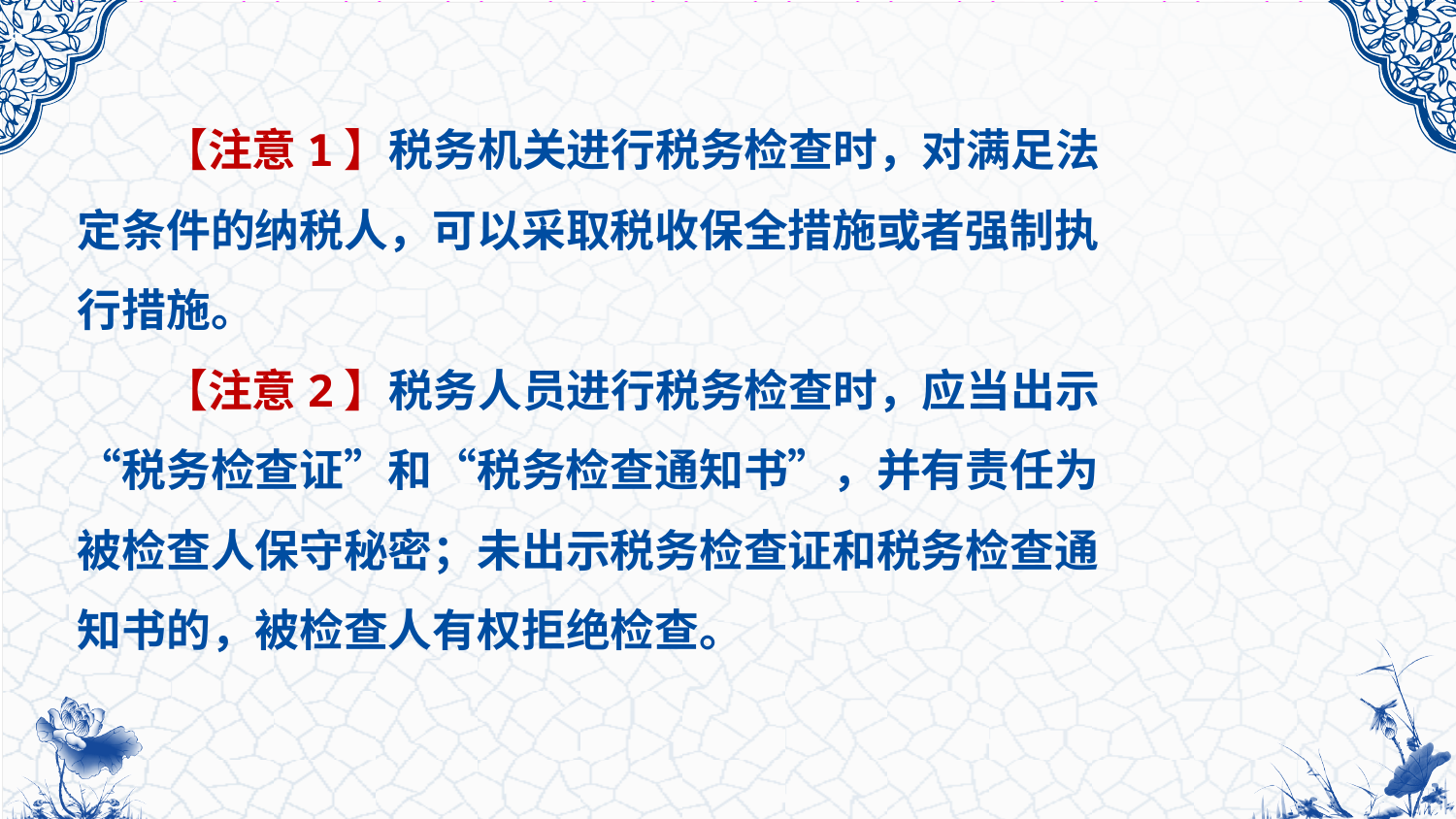

【注意1】税务机关进行税务检查时，对满足法定条件的纳税人，可以采取税收保全措施或者强制执行措施。
【注意2】税务人员进行税务检查时，应当出示“税务检查证”和“税务检查通知书”，并有责任为被检查人保守秘密；未出示税务检查证和税务检查通知书的，被检查人有权拒绝检查。